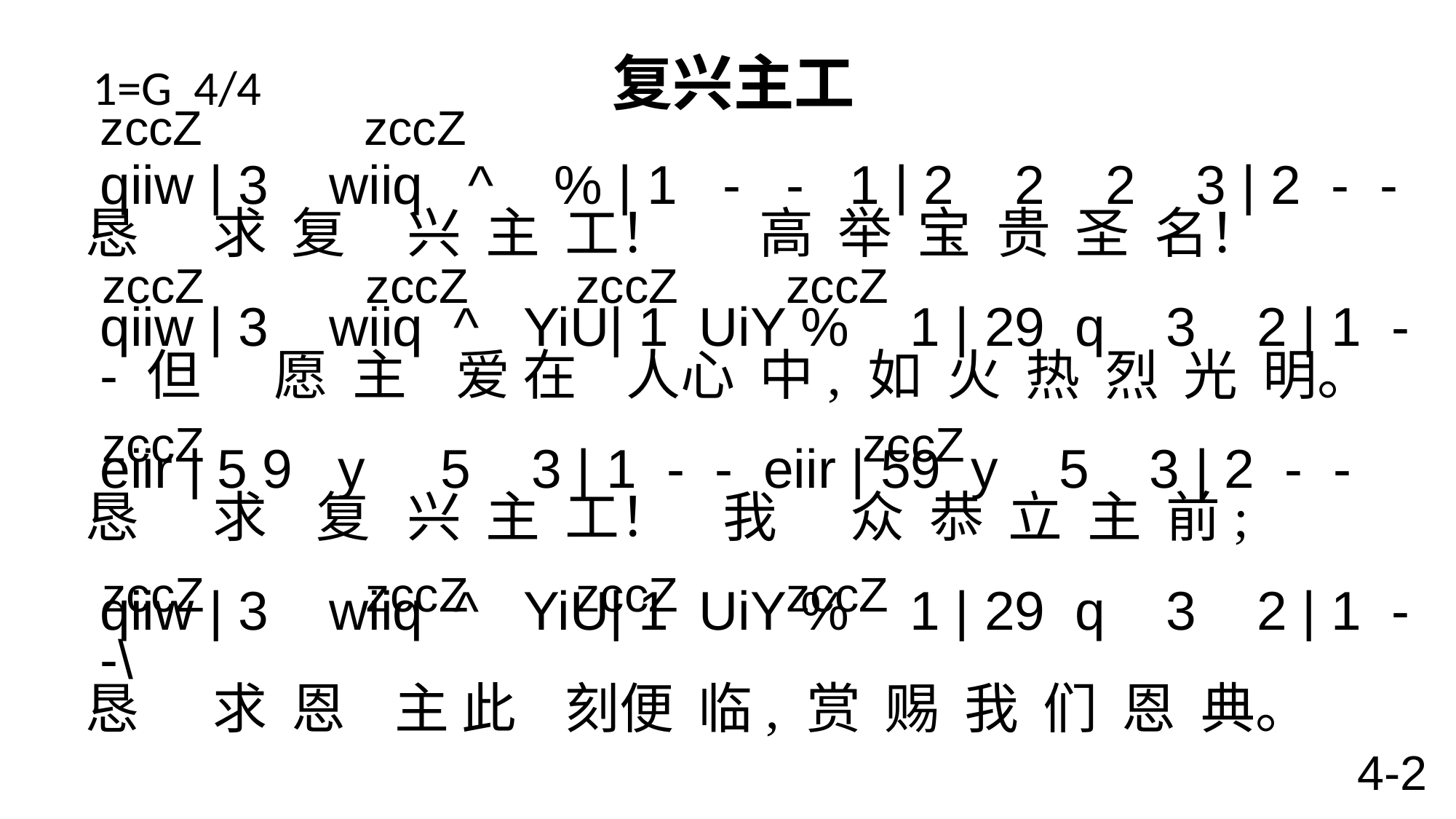

# 1=G  4/4                       复兴主工
 zccZ            zccZ
 qiiw | 3    wiiq   ^    % | 1   -   -   1 | 2    2    2    3 | 2  -  -
恳      求  复     兴  主  工！       高  举  宝  贵  圣  名！
qiiw | 3    wiiq  ^   YiU| 1  UiY %    1 | 29  q    3    2 | 1  -  - 但      愿  主    爱 在    人心  中, 如  火  热  烈  光  明。
eiir | 5 9   y     5    3 | 1  -  -  eiir | 59  y    5    3 | 2  -  -
恳      求    复   兴  主  工！    我      众  恭  立  主  前;
qiiw | 3    wiiq  ^   YiU| 1  UiY %    1 | 29  q    3    2 | 1  -  -\
恳      求  恩    主 此    刻便  临, 赏  赐  我  们  恩  典。
 zccZ            zccZ        zccZ        zccZ
 zccZ                                                 zccZ
 zccZ            zccZ        zccZ        zccZ
4-2